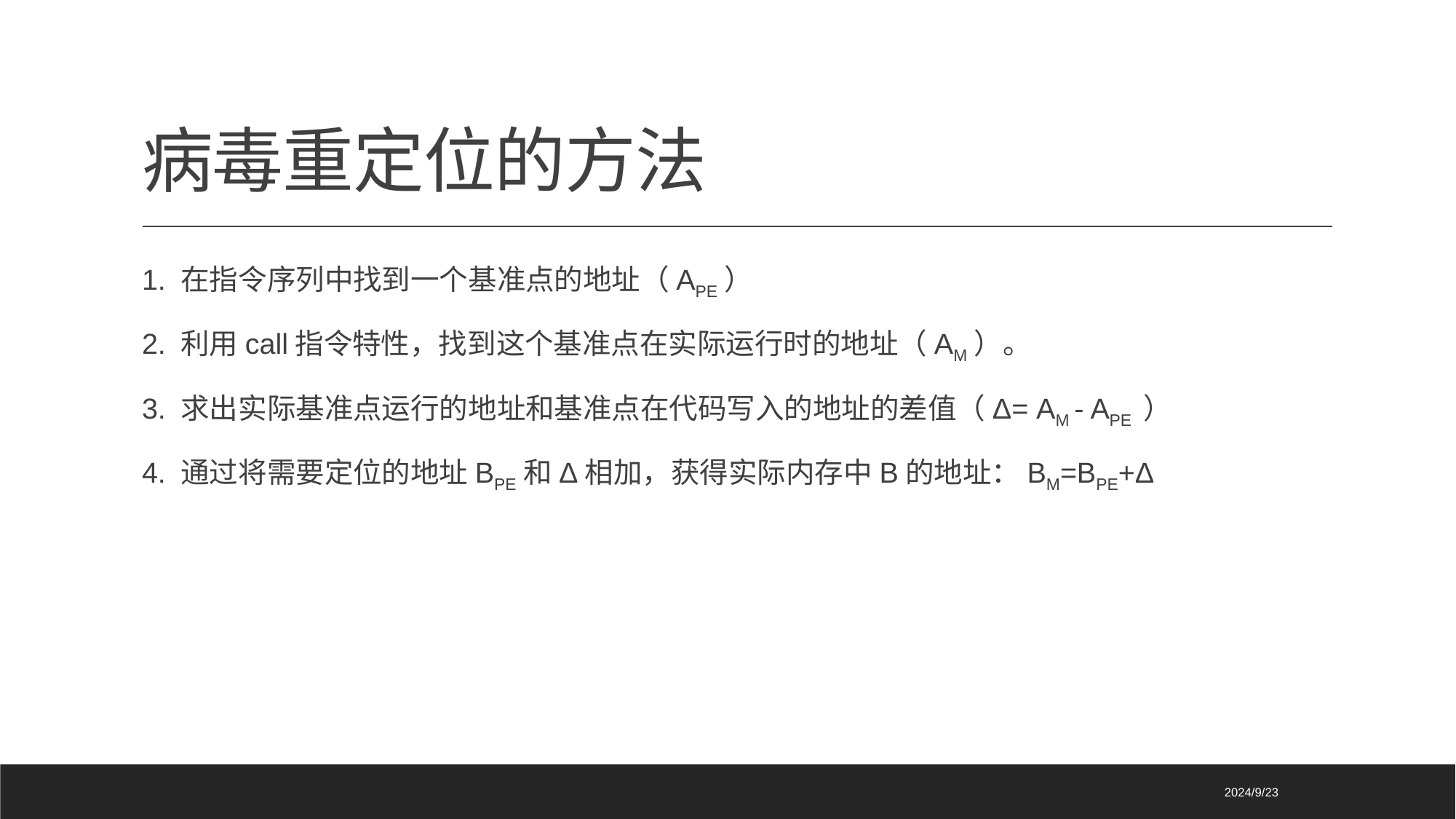

# 病毒重定位的方法
1. 在指令序列中找到一个基准点的地址（APE）
2. 利用call指令特性，找到这个基准点在实际运行时的地址（AM）。
3. 求出实际基准点运行的地址和基准点在代码写入的地址的差值（Δ= AM - APE ）
4. 通过将需要定位的地址BPE和Δ相加，获得实际内存中B的地址：BM=BPE+Δ
2024/9/23